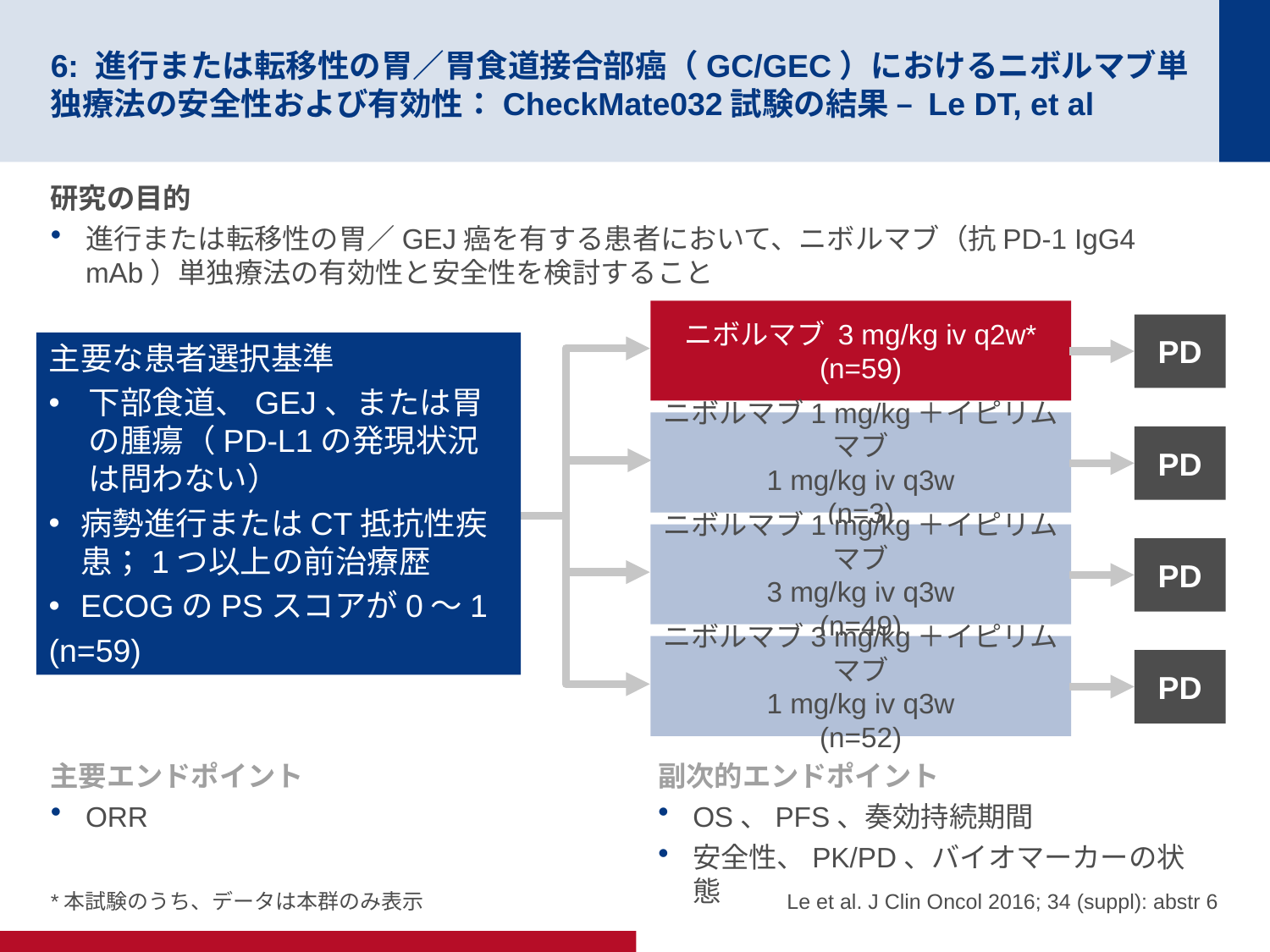

# 6: 進行または転移性の胃／胃食道接合部癌（GC/GEC）におけるニボルマブ単独療法の安全性および有効性：CheckMate032試験の結果 – Le DT, et al
研究の目的
進行または転移性の胃／GEJ癌を有する患者において、ニボルマブ（抗PD-1 IgG4 mAb）単独療法の有効性と安全性を検討すること
ニボルマブ 3 mg/kg iv q2w*
(n=59)
PD
主要な患者選択基準
下部食道、GEJ、または胃の腫瘍（PD-L1の発現状況は問わない）
病勢進行またはCT抵抗性疾患；1つ以上の前治療歴
ECOGのPSスコアが0～1
(n=59)
ニボルマブ1 mg/kg＋イピリムマブ
1 mg/kg iv q3w
(n=3)
PD
ニボルマブ1 mg/kg＋イピリムマブ
3 mg/kg iv q3w
(n=49)
PD
ニボルマブ3 mg/kg＋イピリムマブ
1 mg/kg iv q3w
(n=52)
PD
主要エンドポイント
ORR

副次的エンドポイント
OS、PFS、奏効持続期間
安全性、PK/PD、バイオマーカーの状態
*本試験のうち、データは本群のみ表示
Le et al. J Clin Oncol 2016; 34 (suppl): abstr 6